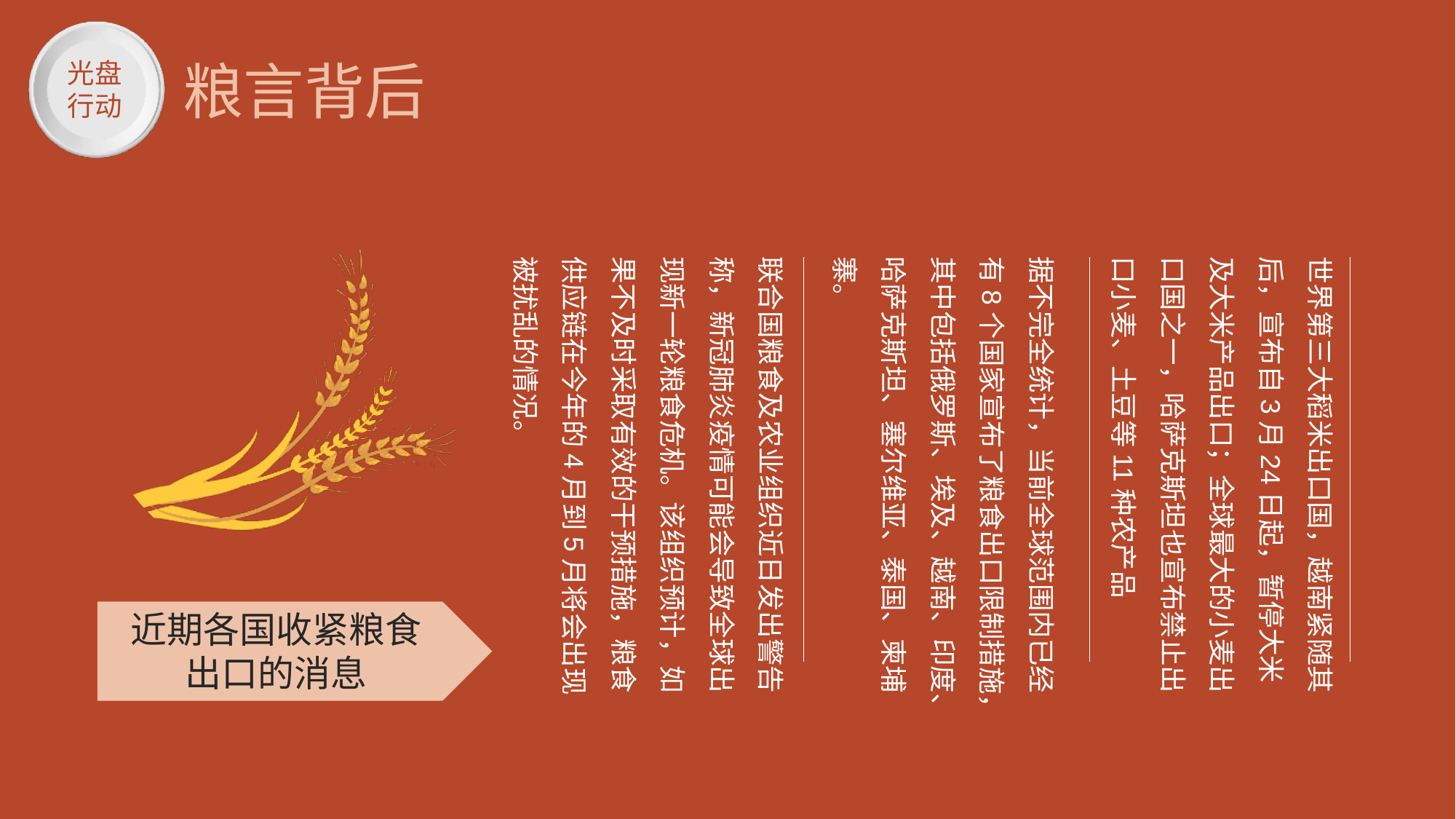

联合国粮食及农业组织近日发出警告称，新冠肺炎疫情可能会导致全球出现新一轮粮食危机。该组织预计，如果不及时采取有效的干预措施，粮食供应链在今年的4月到5月将会出现被扰乱的情况。
据不完全统计，当前全球范围内已经有8个国家宣布了粮食出口限制措施，其中包括俄罗斯、埃及、越南、印度、哈萨克斯坦、塞尔维亚、泰国、柬埔寨。
世界第三大稻米出口国，越南紧随其后，宣布自3月24日起，暂停大米及大米产品出口；全球最大的小麦出口国之一，哈萨克斯坦也宣布禁止出口小麦、土豆等11种农产品

近期各国收紧粮食出口的消息